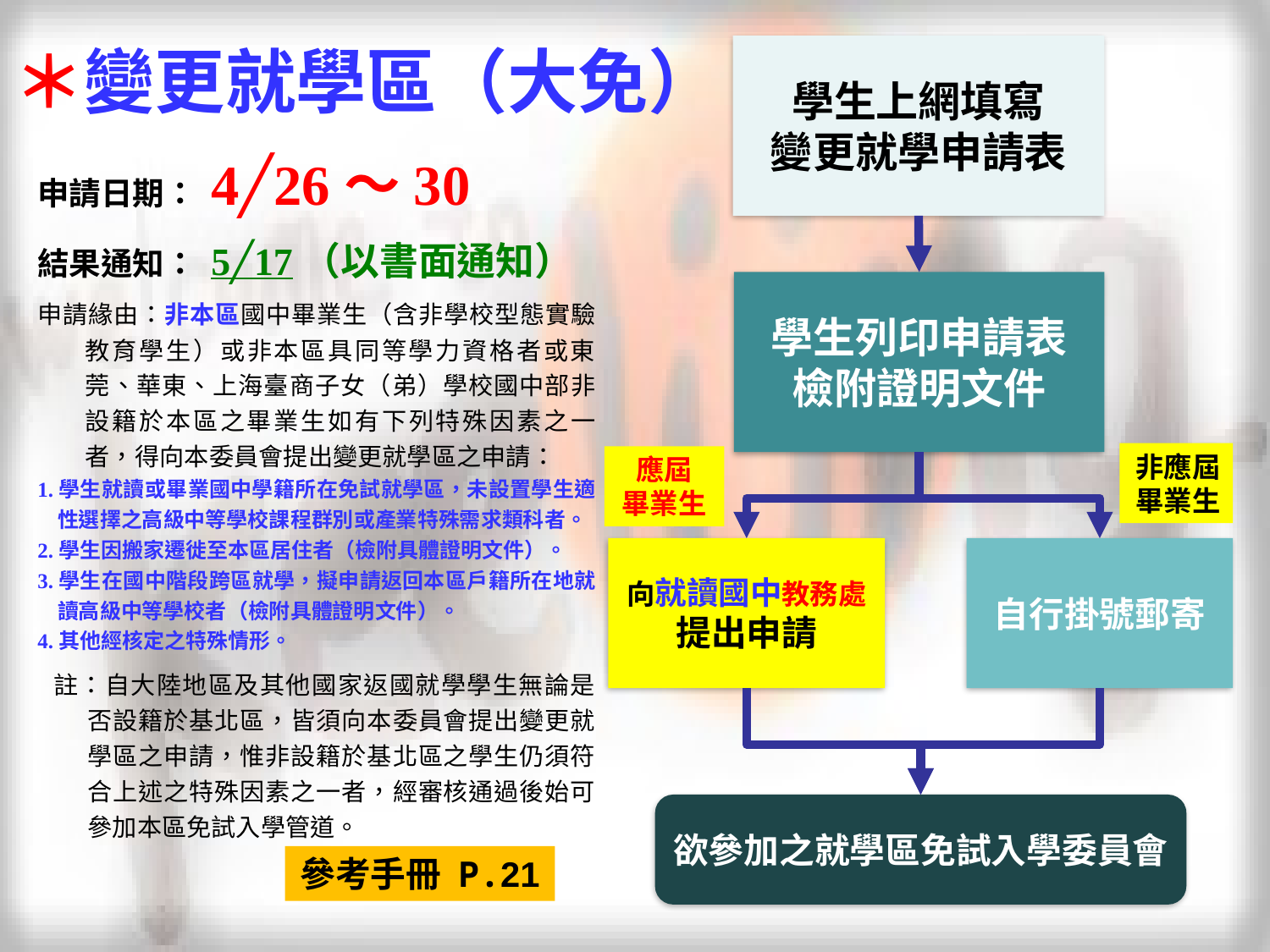

# ＊變更就學區（大免）
學生上網填寫
變更就學申請表
學生列印申請表
檢附證明文件
非應屆畢業生
應屆
畢業生
向就讀國中教務處提出申請
自行掛號郵寄
欲參加之就學區免試入學委員會
申請日期： 4╱26～30
結果通知： 5╱17（以書面通知）
申請緣由：非本區國中畢業生（含非學校型態實驗教育學生）或非本區具同等學力資格者或東莞、華東、上海臺商子女（弟）學校國中部非設籍於本區之畢業生如有下列特殊因素之一者，得向本委員會提出變更就學區之申請：
1.學生就讀或畢業國中學籍所在免試就學區，未設置學生適性選擇之高級中等學校課程群別或產業特殊需求類科者。
2.學生因搬家遷徙至本區居住者（檢附具體證明文件）。
3.學生在國中階段跨區就學，擬申請返回本區戶籍所在地就讀高級中等學校者（檢附具體證明文件）。
4.其他經核定之特殊情形。
 註：自大陸地區及其他國家返國就學學生無論是否設籍於基北區，皆須向本委員會提出變更就學區之申請，惟非設籍於基北區之學生仍須符合上述之特殊因素之一者，經審核通過後始可參加本區免試入學管道。
參考手冊 P.21